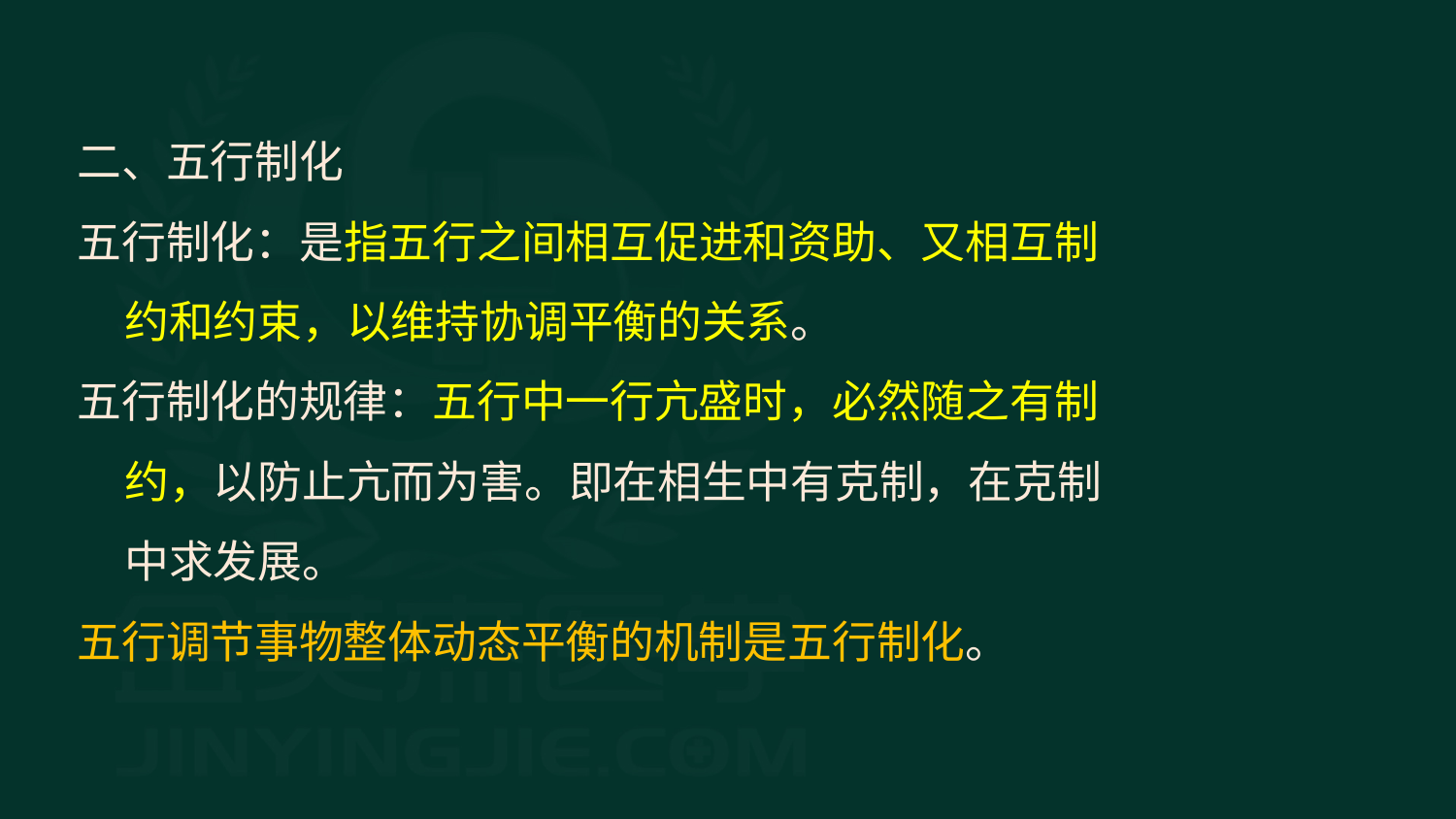

二、五行制化
五行制化：是指五行之间相互促进和资助、又相互制约和约束，以维持协调平衡的关系。
五行制化的规律：五行中一行亢盛时，必然随之有制约，以防止亢而为害。即在相生中有克制，在克制中求发展。
五行调节事物整体动态平衡的机制是五行制化。